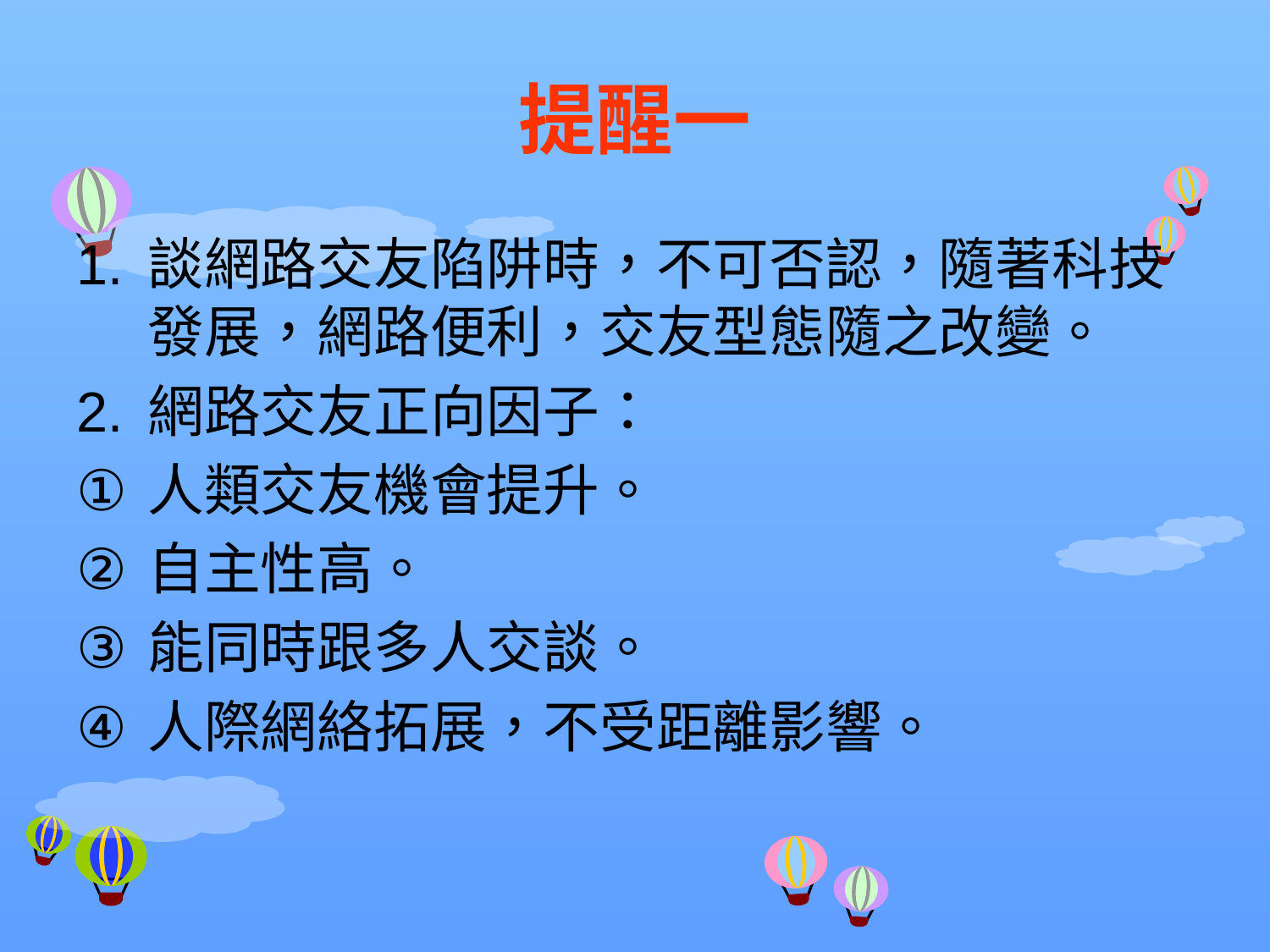

# 提醒一
談網路交友陷阱時，不可否認，隨著科技發展，網路便利，交友型態隨之改變。
網路交友正向因子：
人類交友機會提升。
自主性高。
能同時跟多人交談。
人際網絡拓展，不受距離影響。